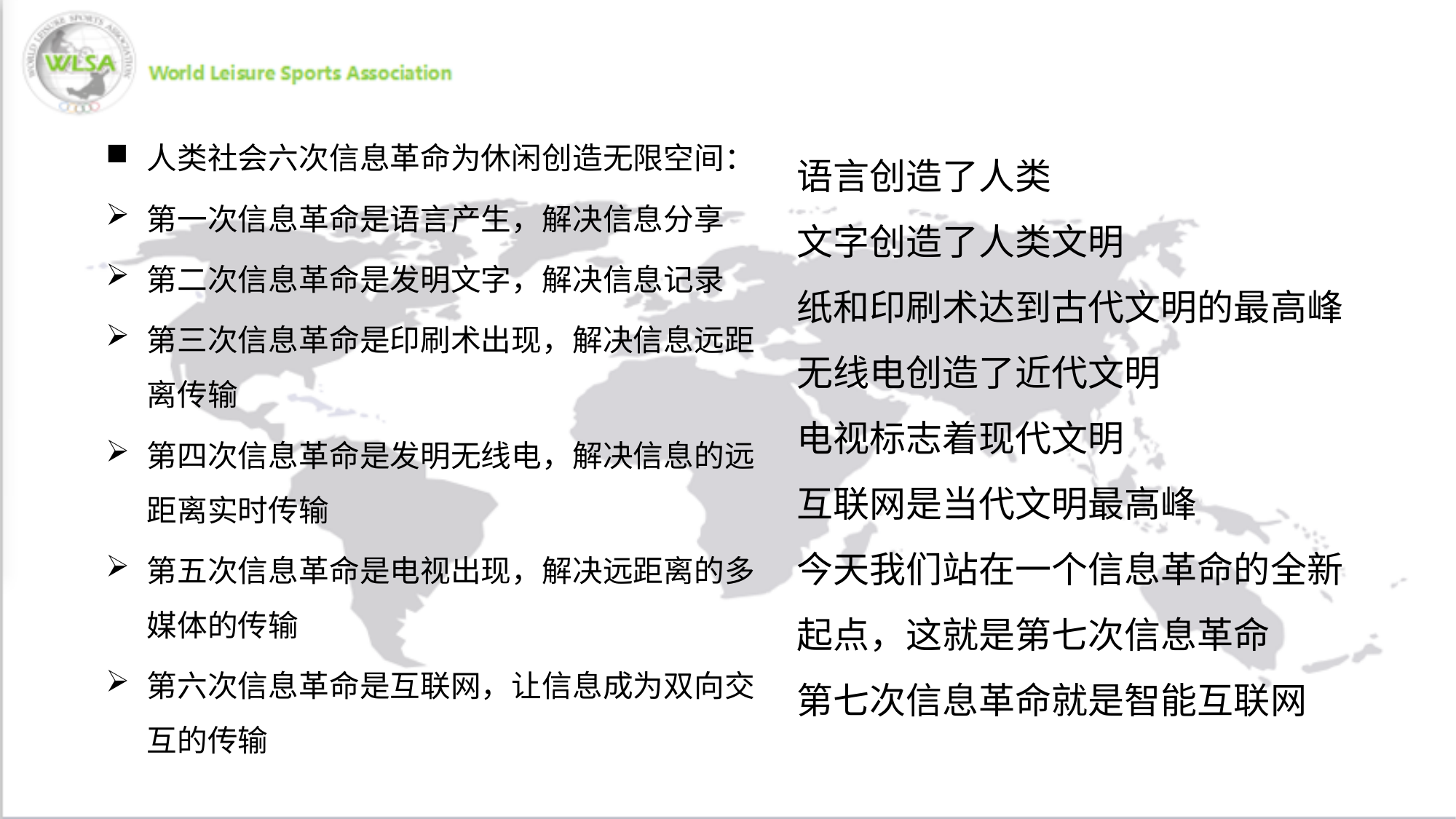

人类社会六次信息革命为休闲创造无限空间：
第一次信息革命是语言产生，解决信息分享
第二次信息革命是发明文字，解决信息记录
第三次信息革命是印刷术出现，解决信息远距离传输
第四次信息革命是发明无线电，解决信息的远距离实时传输
第五次信息革命是电视出现，解决远距离的多媒体的传输
第六次信息革命是互联网，让信息成为双向交互的传输
# 语言创造了人类 文字创造了人类文明 纸和印刷术达到古代文明的最高峰 无线电创造了近代文明 电视标志着现代文明 互联网是当代文明最高峰 今天我们站在一个信息革命的全新起点，这就是第七次信息革命 第七次信息革命就是智能互联网